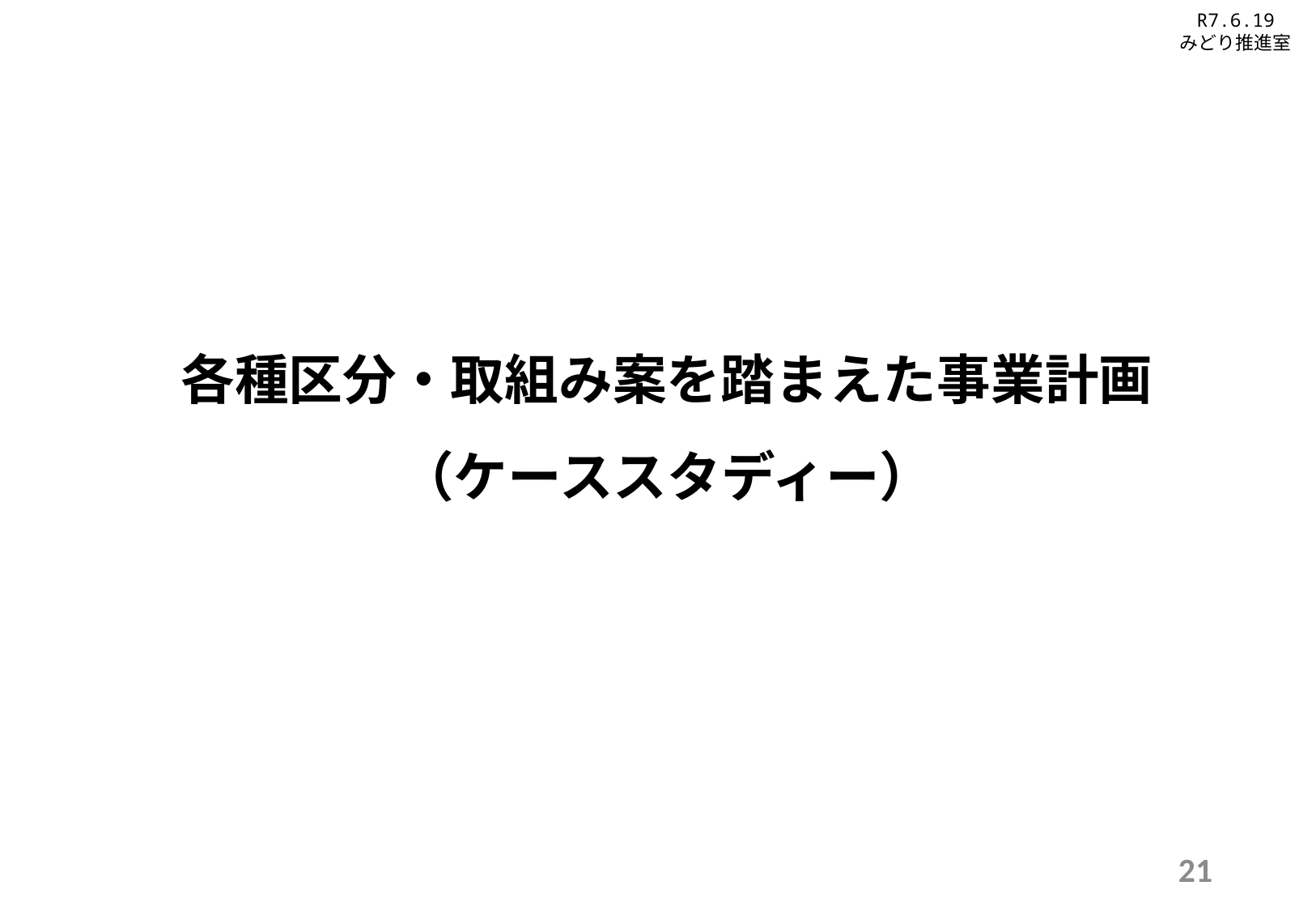

R7.6.19
みどり推進室
# 各種区分・取組み案を踏まえた事業計画 （ケーススタディー）
21